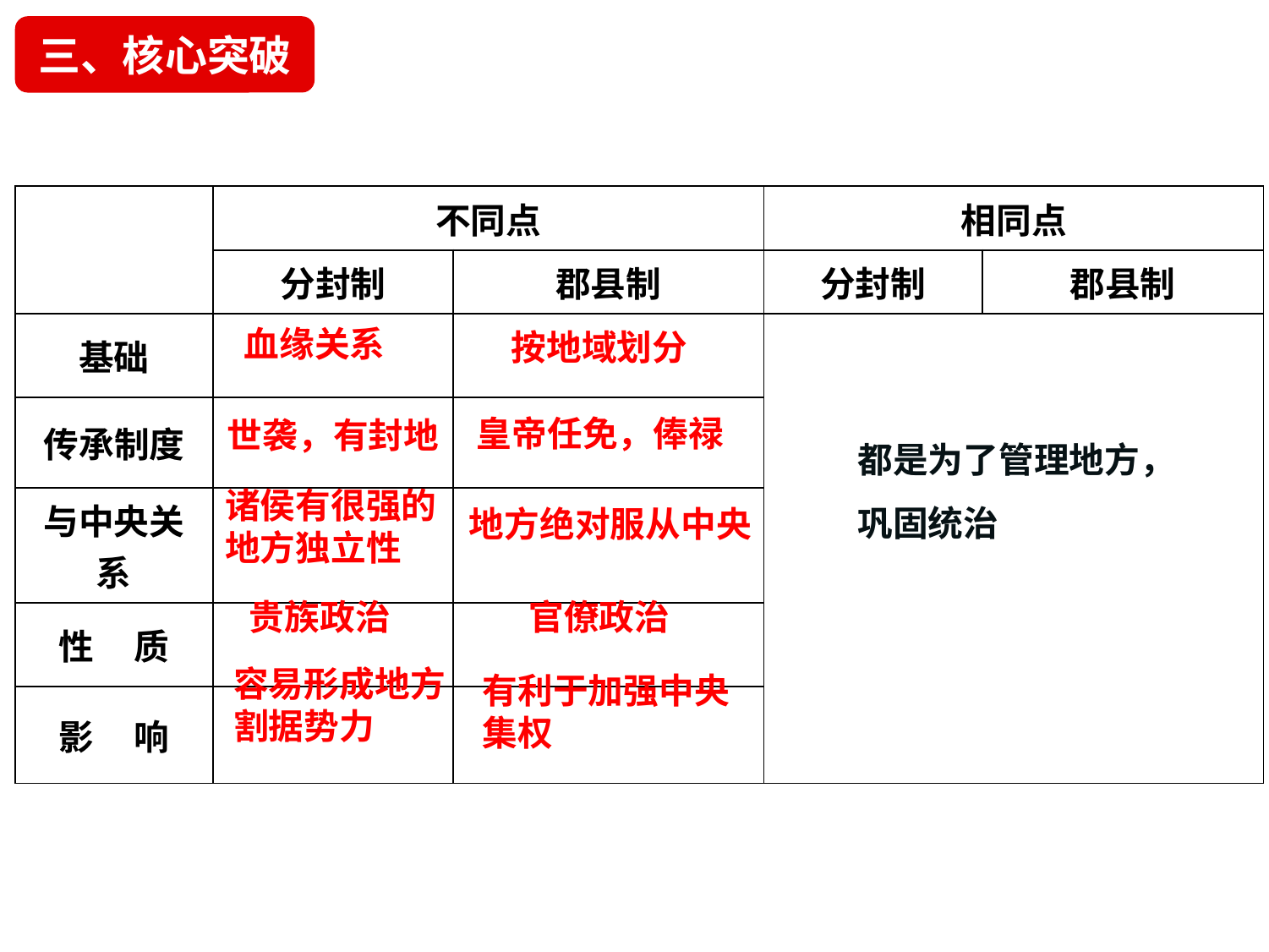

三、核心突破
|  | 不同点 |  | 相同点 |  |
| --- | --- | --- | --- | --- |
|  | 分封制 | 郡县制 | 分封制 | 郡县制 |
| 基础 |  |  |  |  |
| 传承制度 |  |  |  |  |
| 与中央关系 |  |  |  |  |
| 性 质 |  |  |  |  |
| 影 响 |  |  |  |  |
血缘关系
按地域划分
皇帝任免，俸禄
世袭，有封地
都是为了管理地方，巩固统治
诸侯有很强的地方独立性
地方绝对服从中央
贵族政治
官僚政治
容易形成地方
割据势力
有利于加强中央集权